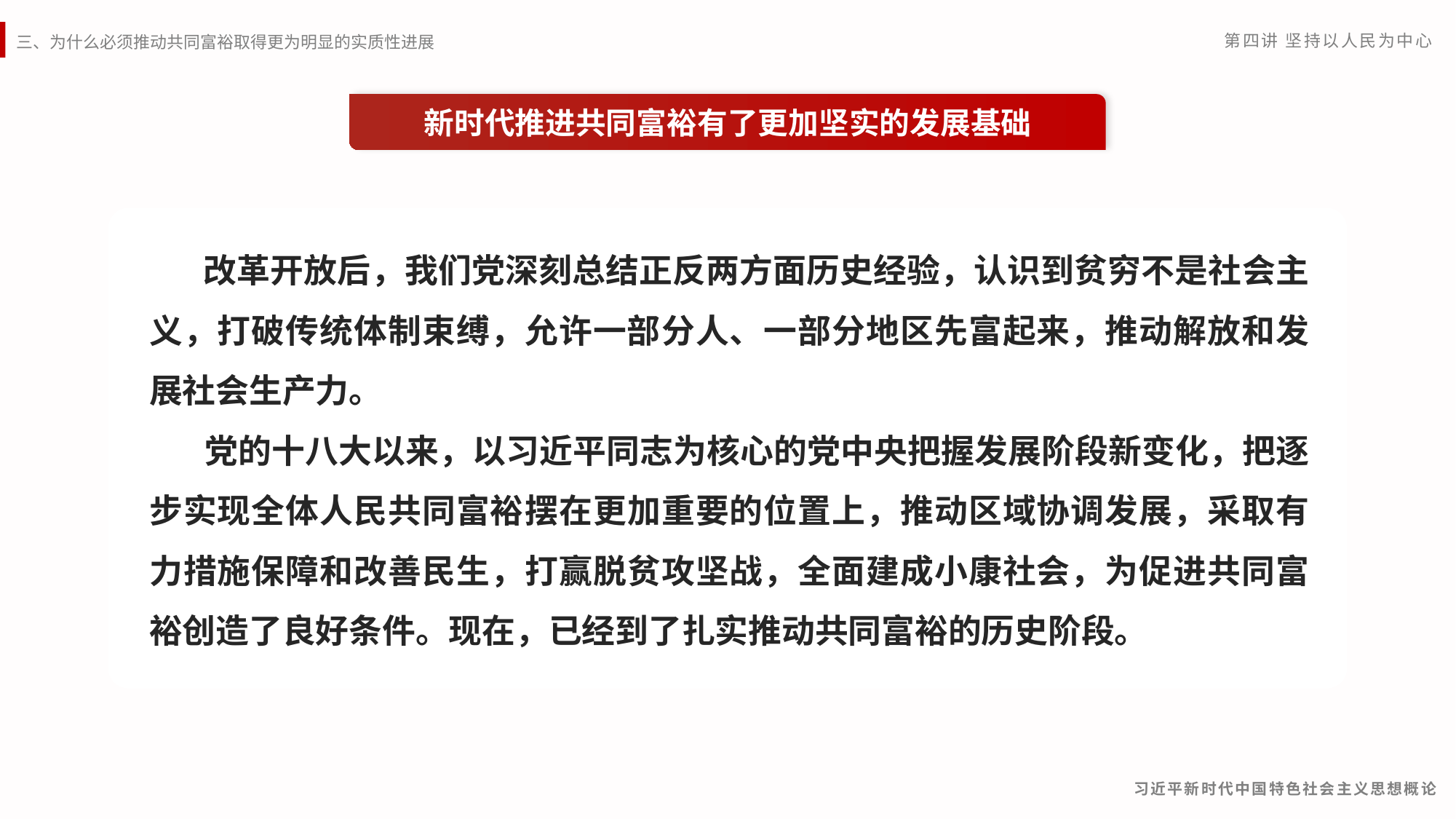

新时代推进共同富裕有了更加坚实的发展基础

      改革开放后，我们党深刻总结正反两方面历史经验，认识到贫穷不是社会主义，打破传统体制束缚，允许一部分人、一部分地区先富起来，推动解放和发展社会生产力。
      党的十八大以来，以习近平同志为核心的党中央把握发展阶段新变化，把逐步实现全体人民共同富裕摆在更加重要的位置上，推动区域协调发展，采取有力措施保障和改善民生，打赢脱贫攻坚战，全面建成小康社会，为促进共同富裕创造了良好条件。现在，已经到了扎实推动共同富裕的历史阶段。